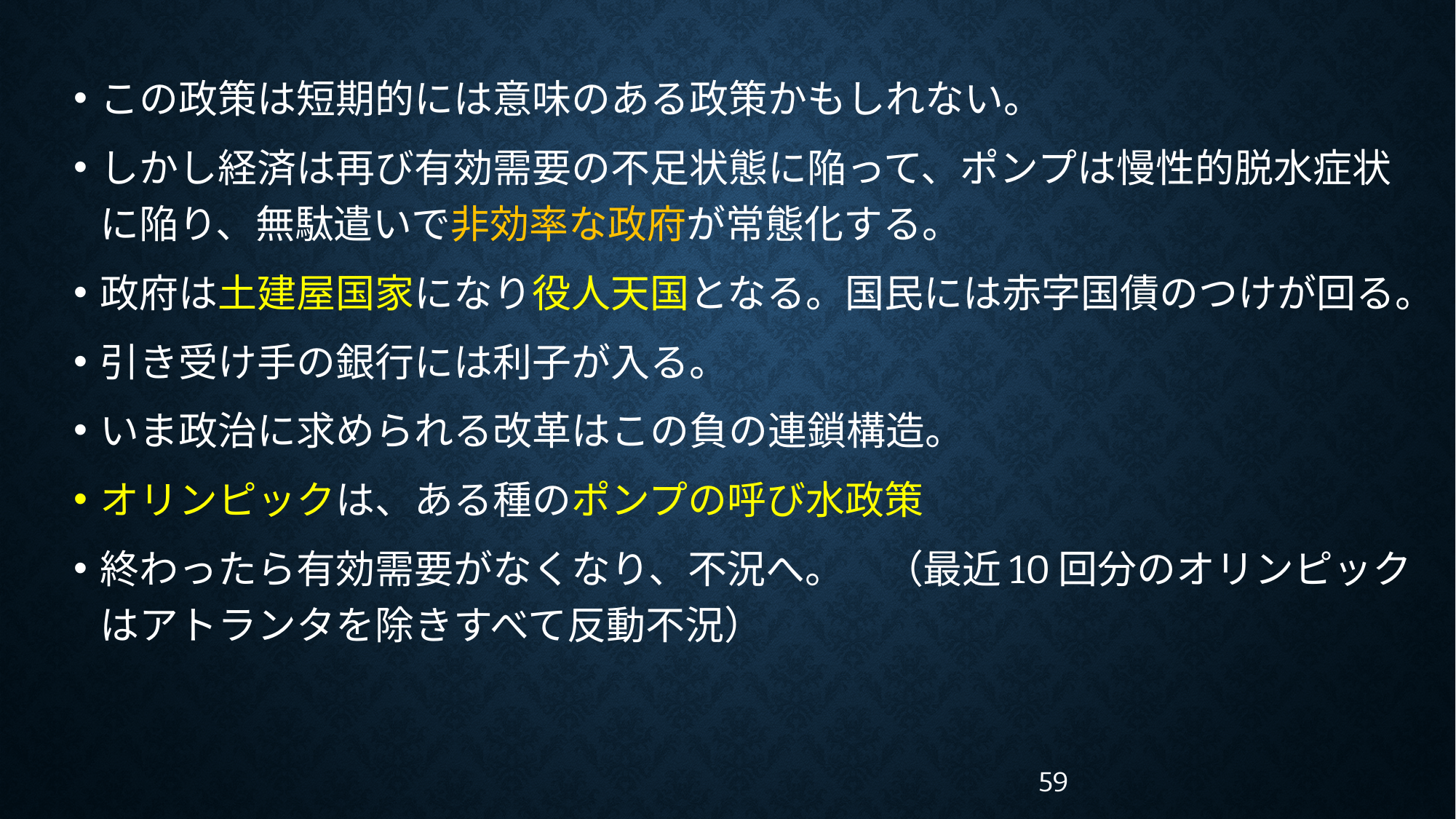

この政策は短期的には意味のある政策かもしれない。
しかし経済は再び有効需要の不足状態に陥って、ポンプは慢性的脱水症状に陥り、無駄遣いで非効率な政府が常態化する。
政府は土建屋国家になり役人天国となる。国民には赤字国債のつけが回る。
引き受け手の銀行には利子が入る。
いま政治に求められる改革はこの負の連鎖構造。
オリンピックは、ある種のポンプの呼び水政策
終わったら有効需要がなくなり、不況へ。　（最近10回分のオリンピックはアトランタを除きすべて反動不況）

59